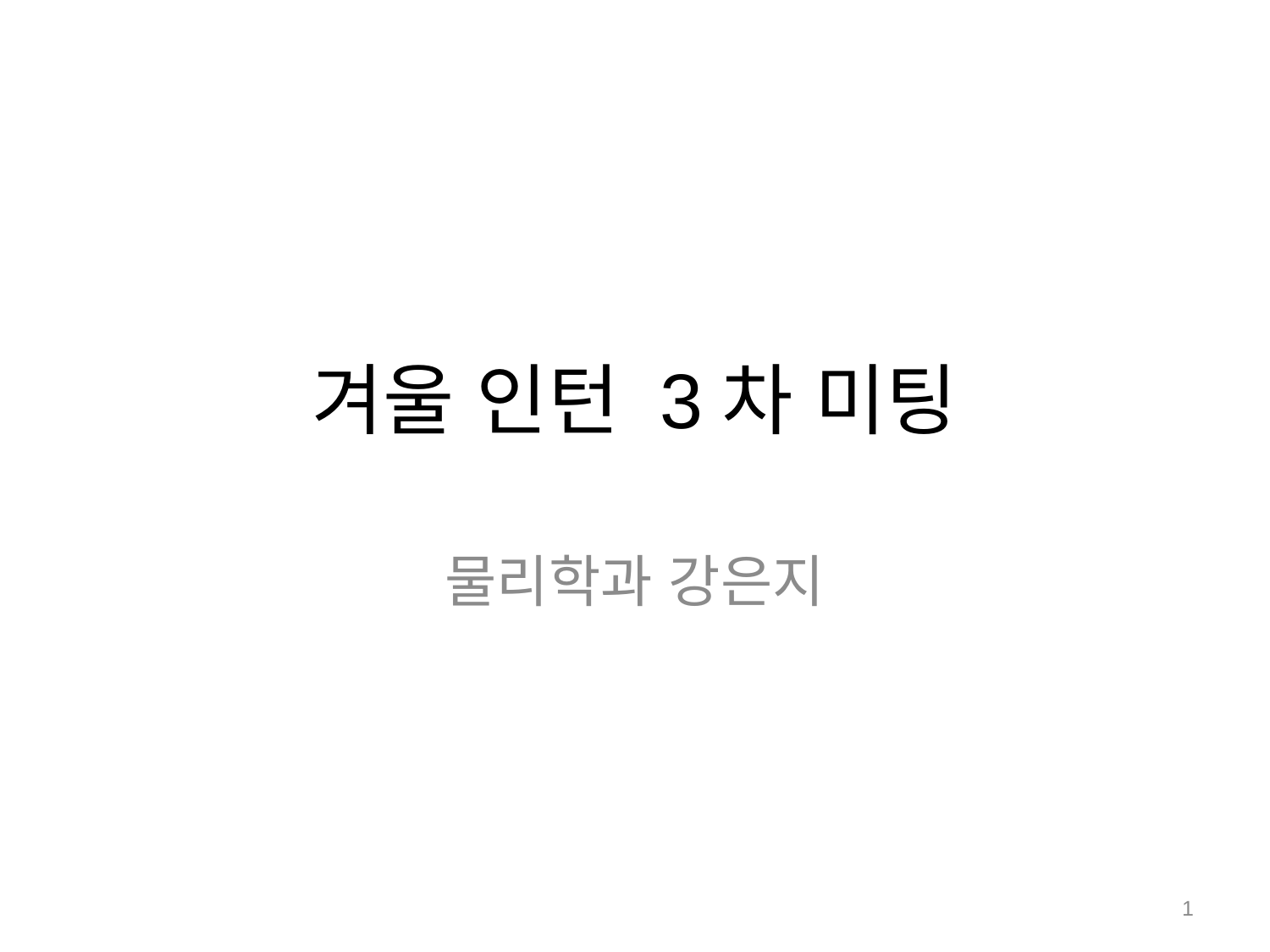

# 겨울 인턴 3차 미팅
물리학과 강은지
1